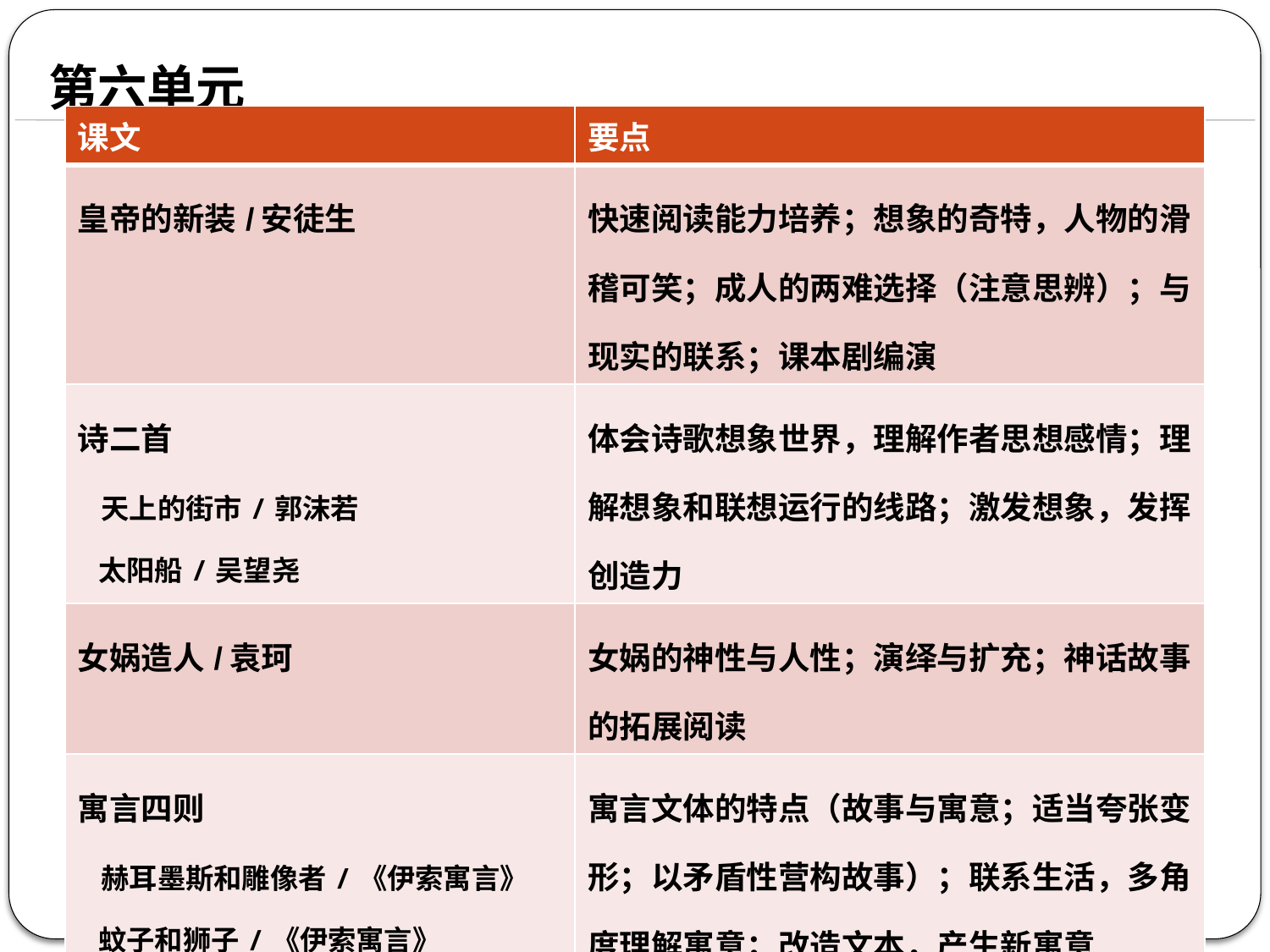

第六单元
| 课文 | 要点 |
| --- | --- |
| 皇帝的新装/安徒生 | 快速阅读能力培养；想象的奇特，人物的滑稽可笑；成人的两难选择（注意思辨）；与现实的联系；课本剧编演 |
| 诗二首 天上的街市/郭沫若 太阳船/吴望尧 | 体会诗歌想象世界，理解作者思想感情；理解想象和联想运行的线路；激发想象，发挥创造力 |
| 女娲造人/袁珂 | 女娲的神性与人性；演绎与扩充；神话故事的拓展阅读 |
| 寓言四则 赫耳墨斯和雕像者/《伊索寓言》 蚊子和狮子/《伊索寓言》 穿井得一人/《吕氏春秋》 杞人忧天/《列子》 | 寓言文体的特点（故事与寓意；适当夸张变形；以矛盾性营构故事）；联系生活，多角度理解寓意；改造文本，产生新寓意 |